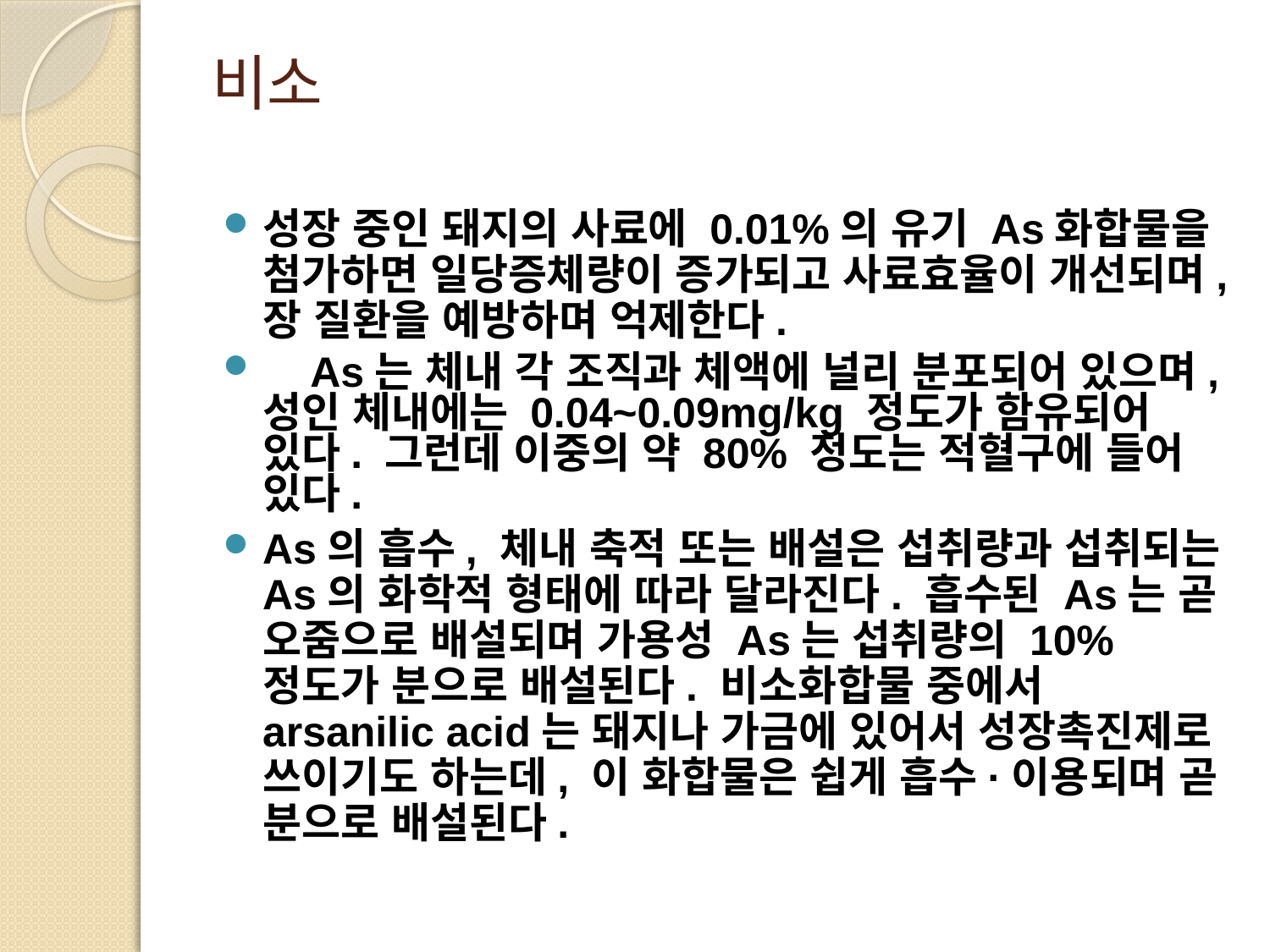

# 비소
성장 중인 돼지의 사료에 0.01%의 유기 As화합물을 첨가하면 일당증체량이 증가되고 사료효율이 개선되며, 장 질환을 예방하며 억제한다.
    As는 체내 각 조직과 체액에 널리 분포되어 있으며, 성인 체내에는 0.04~0.09mg/kg 정도가 함유되어 있다. 그런데 이중의 약 80% 정도는 적혈구에 들어 있다.
As의 흡수, 체내 축적 또는 배설은 섭취량과 섭취되는 As의 화학적 형태에 따라 달라진다. 흡수된 As는 곧 오줌으로 배설되며 가용성 As는 섭취량의 10% 정도가 분으로 배설된다. 비소화합물 중에서 arsanilic acid는 돼지나 가금에 있어서 성장촉진제로 쓰이기도 하는데, 이 화합물은 쉽게 흡수·이용되며 곧 분으로 배설된다.